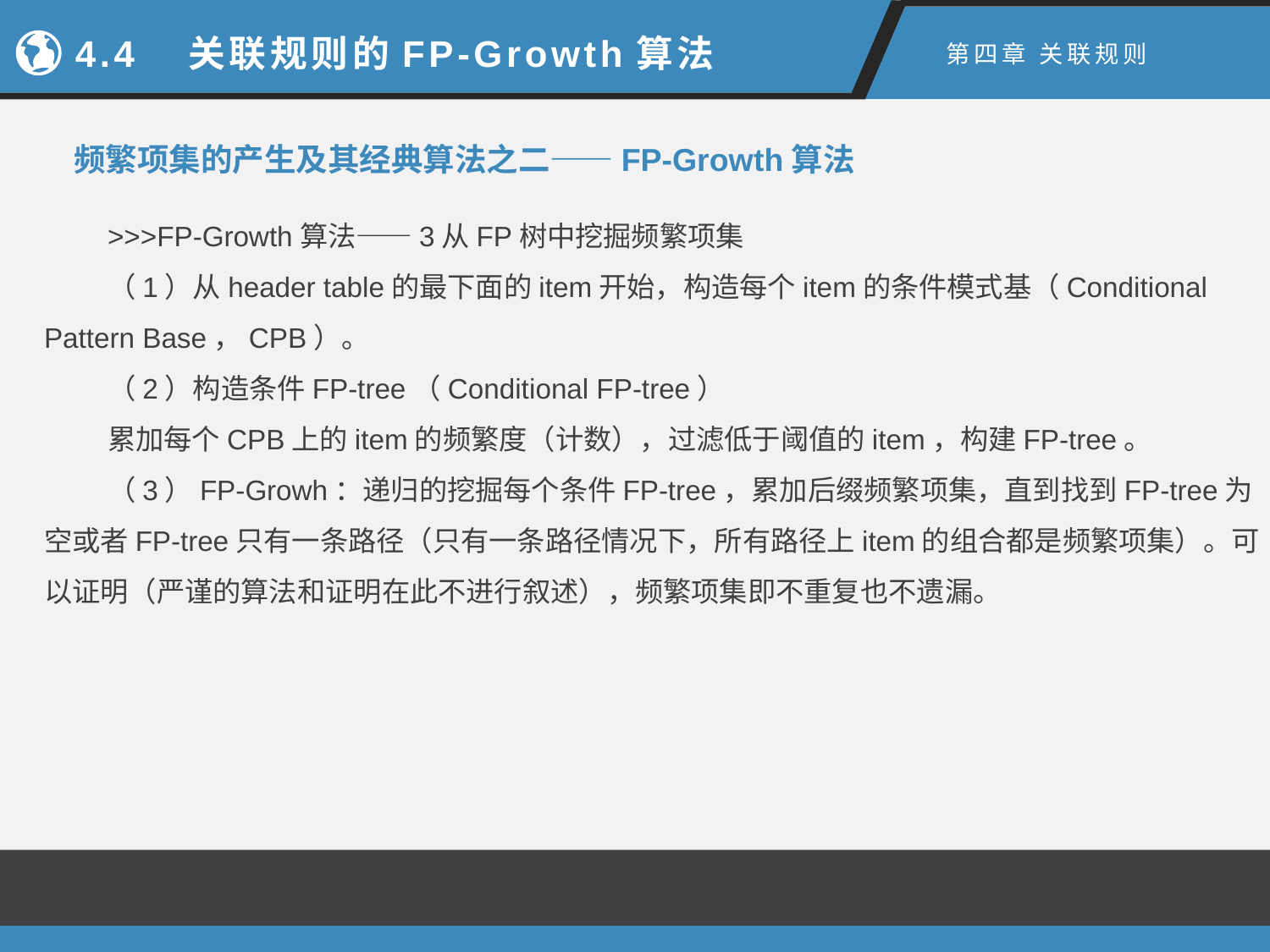

4.4　关联规则的FP-Growth算法

4.2　关联规则的挖掘过程

第四章 关联规则
频繁项集的产生及其经典算法之二——FP-Growth算法

>>>FP-Growth算法——3从FP树中挖掘频繁项集
（1）从header table的最下面的item开始，构造每个item的条件模式基（Conditional Pattern Base，CPB）。
（2）构造条件FP-tree（Conditional FP-tree）
累加每个CPB上的item的频繁度（计数），过滤低于阈值的item，构建FP-tree。
（3）FP-Growh：递归的挖掘每个条件FP-tree，累加后缀频繁项集，直到找到FP-tree为空或者FP-tree只有一条路径（只有一条路径情况下，所有路径上item的组合都是频繁项集）。可以证明（严谨的算法和证明在此不进行叙述），频繁项集即不重复也不遗漏。